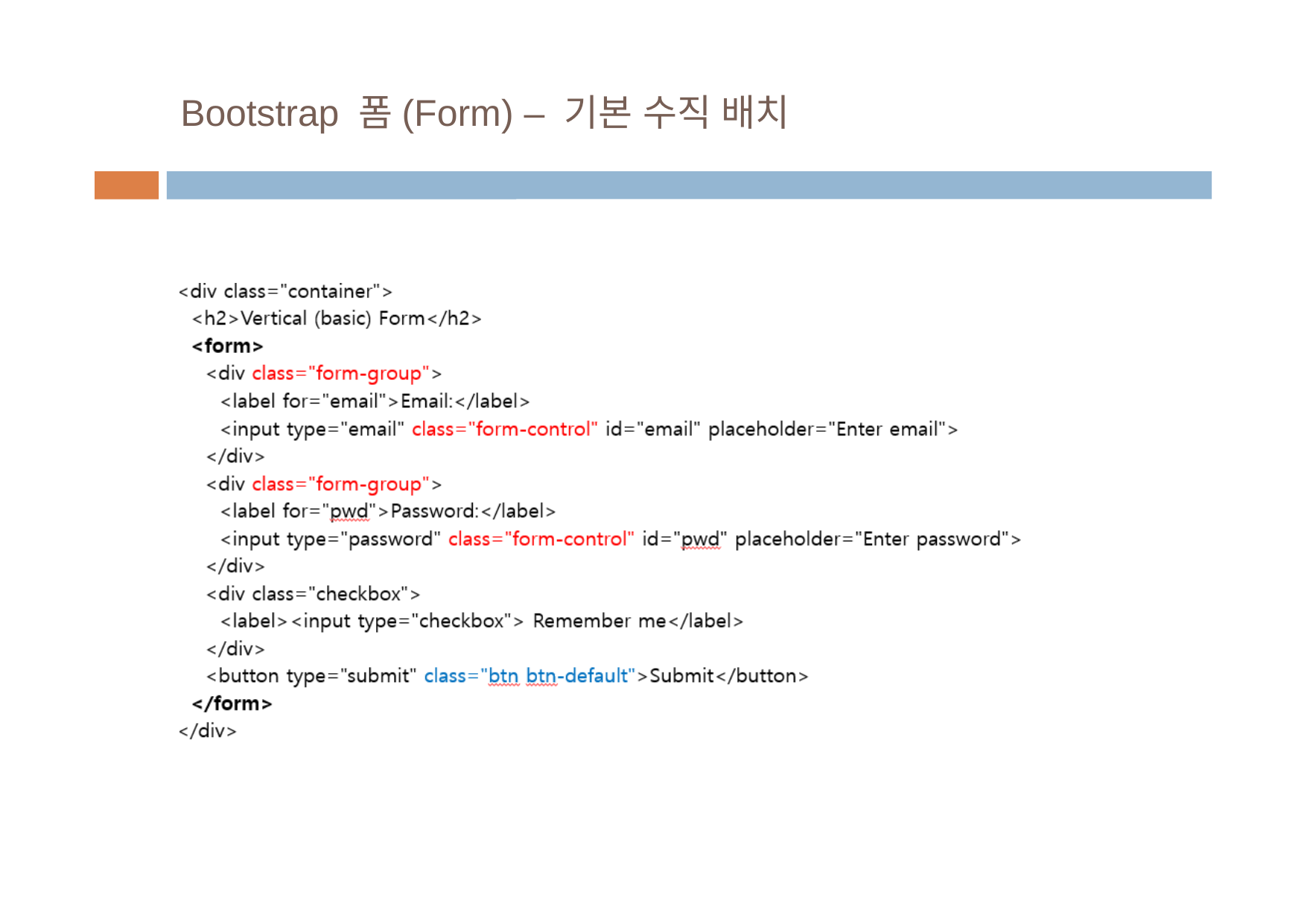

# Bootstrap 폼(Form) – 기본 수직 배치